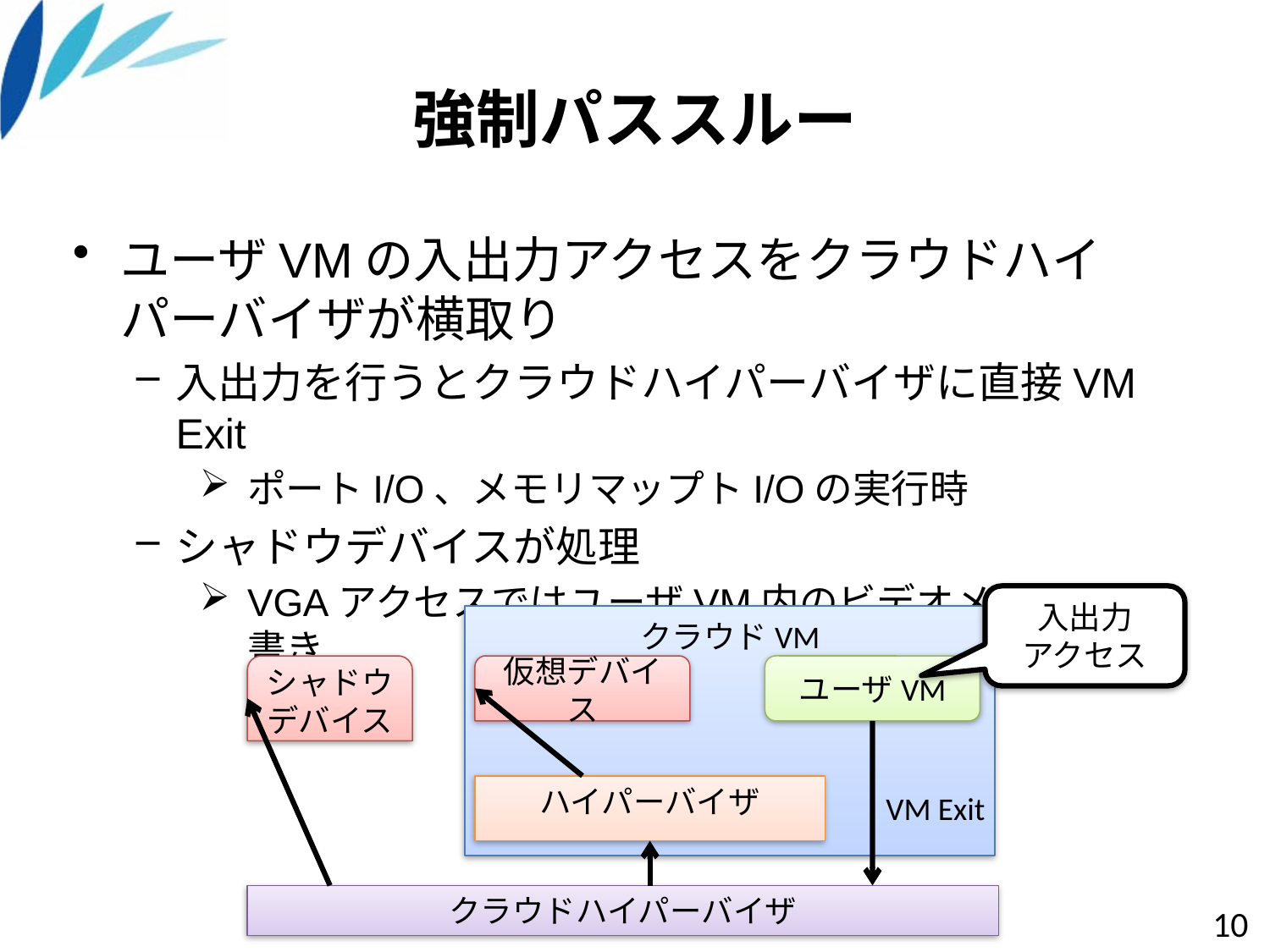

# 強制パススルー
ユーザVMの入出力アクセスをクラウドハイパーバイザが横取り
入出力を行うとクラウドハイパーバイザに直接VM Exit
ポートI/O、メモリマップトI/Oの実行時
シャドウデバイスが処理
VGAアクセスではユーザVM内のビデオメモリを読み書き
入出力
アクセス
クラウドVM

仮想デバイス
ユーザVM
ハイパーバイザ
クラウドハイパーバイザ
シャドウ
デバイス
VM Exit
10